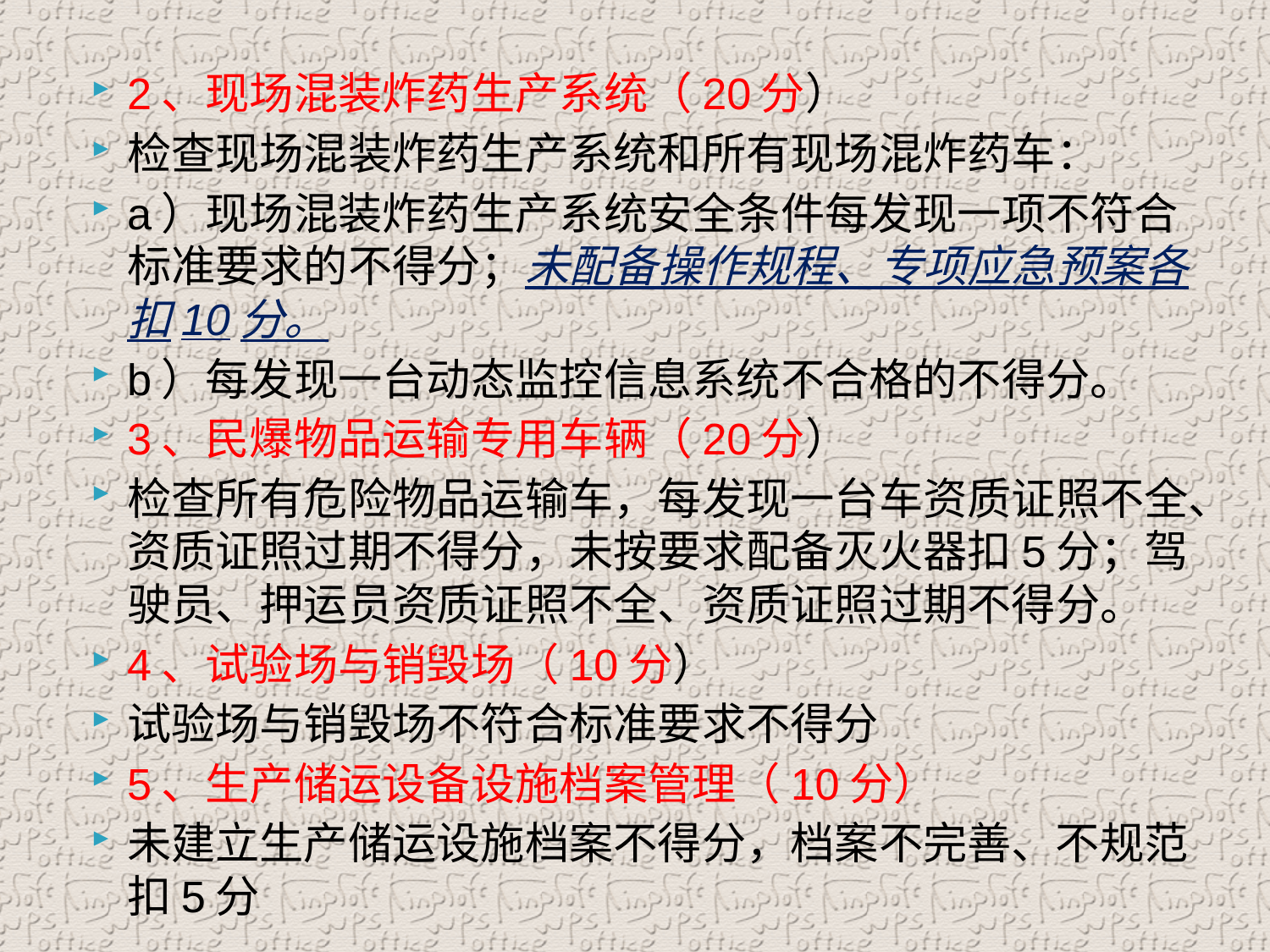

2、现场混装炸药生产系统（20分）
检查现场混装炸药生产系统和所有现场混炸药车：
a）现场混装炸药生产系统安全条件每发现一项不符合标准要求的不得分；未配备操作规程、专项应急预案各扣10分。
b）每发现一台动态监控信息系统不合格的不得分。
3、民爆物品运输专用车辆（20分）
检查所有危险物品运输车，每发现一台车资质证照不全、资质证照过期不得分，未按要求配备灭火器扣5分；驾驶员、押运员资质证照不全、资质证照过期不得分。
4、试验场与销毁场（10分）
试验场与销毁场不符合标准要求不得分
5、生产储运设备设施档案管理（10分）
未建立生产储运设施档案不得分，档案不完善、不规范扣5分